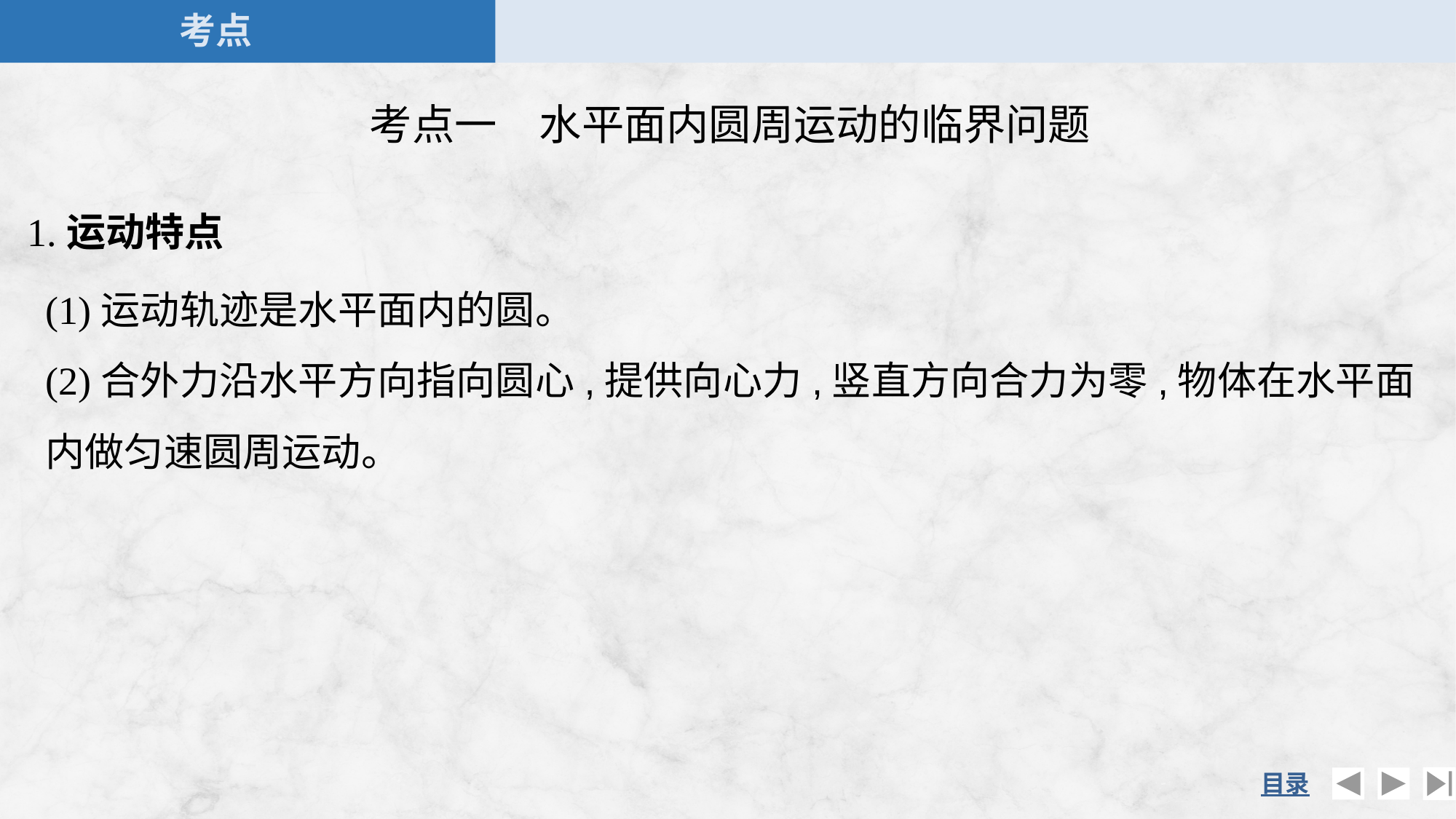

考点一　水平面内圆周运动的临界问题
1.运动特点
(1)运动轨迹是水平面内的圆。
(2)合外力沿水平方向指向圆心,提供向心力,竖直方向合力为零,物体在水平面内做匀速圆周运动。